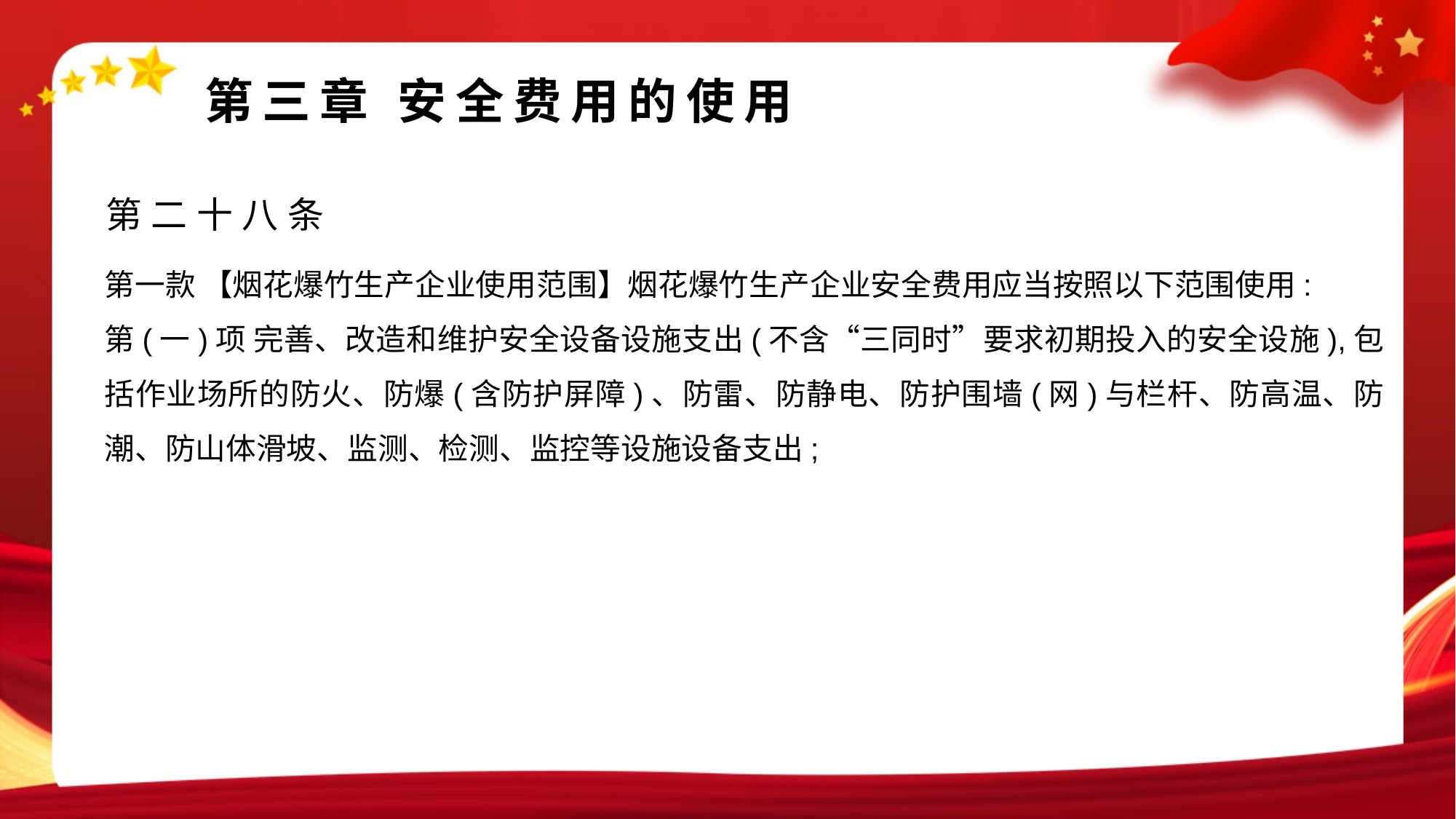

#
第三章 安全费用的使用
第二十八条
第一款 【烟花爆竹生产企业使用范围】烟花爆竹生产企业安全费用应当按照以下范围使用:
第(一)项 完善、改造和维护安全设备设施支出(不含“三同时”要求初期投入的安全设施),包括作业场所的防火、防爆(含防护屏障)、防雷、防静电、防护围墙(网)与栏杆、防高温、防潮、防山体滑坡、监测、检测、监控等设施设备支出;